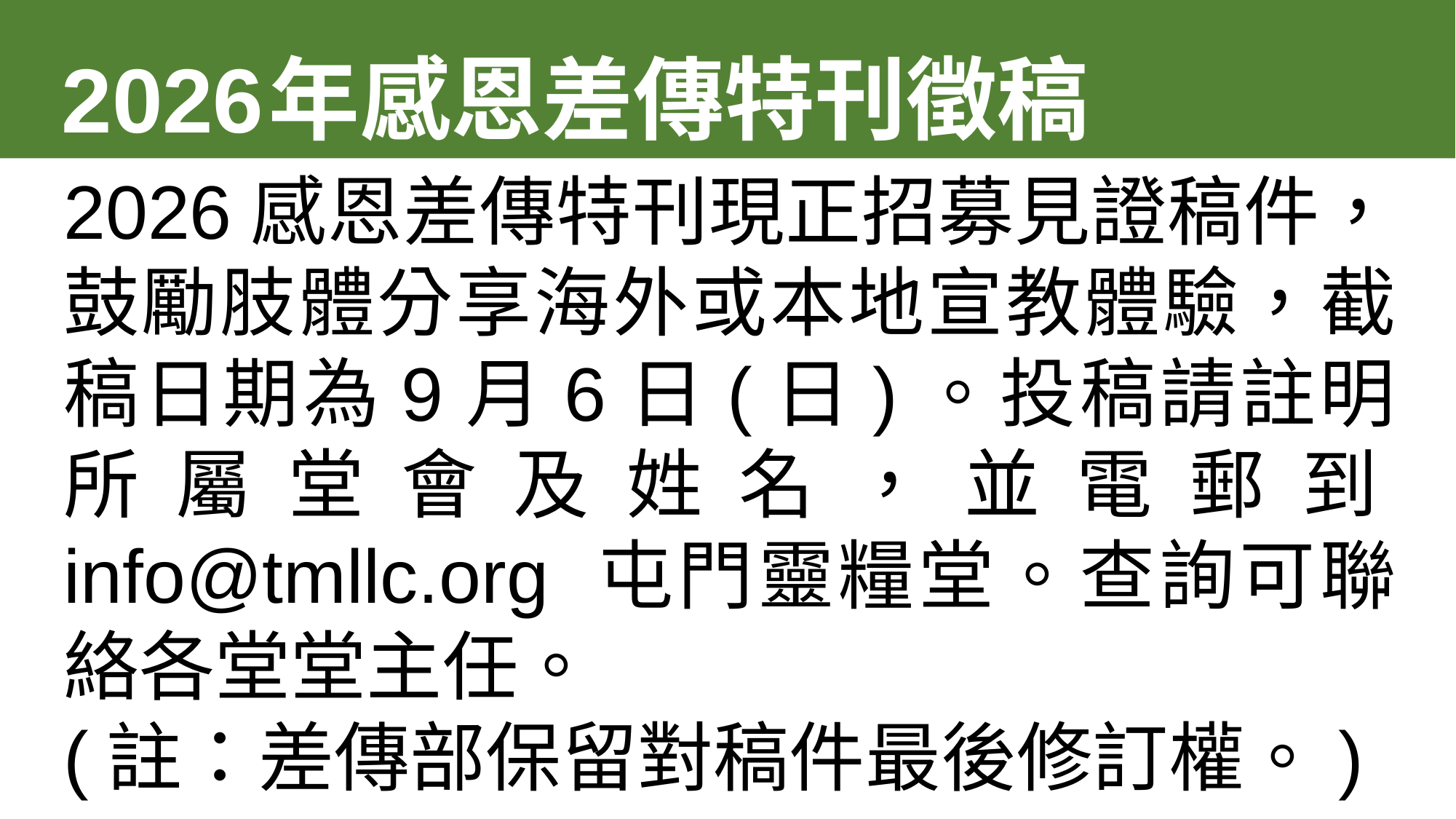

2026年感恩差傳特刊徵稿
2026感恩差傳特刊現正招募見證稿件，鼓勵肢體分享海外或本地宣教體驗，截稿日期為9月6日(日)。投稿請註明所屬堂會及姓名，並電郵到info@tmllc.org 屯門靈糧堂。查詢可聯絡各堂堂主任。
(註：差傳部保留對稿件最後修訂權。)